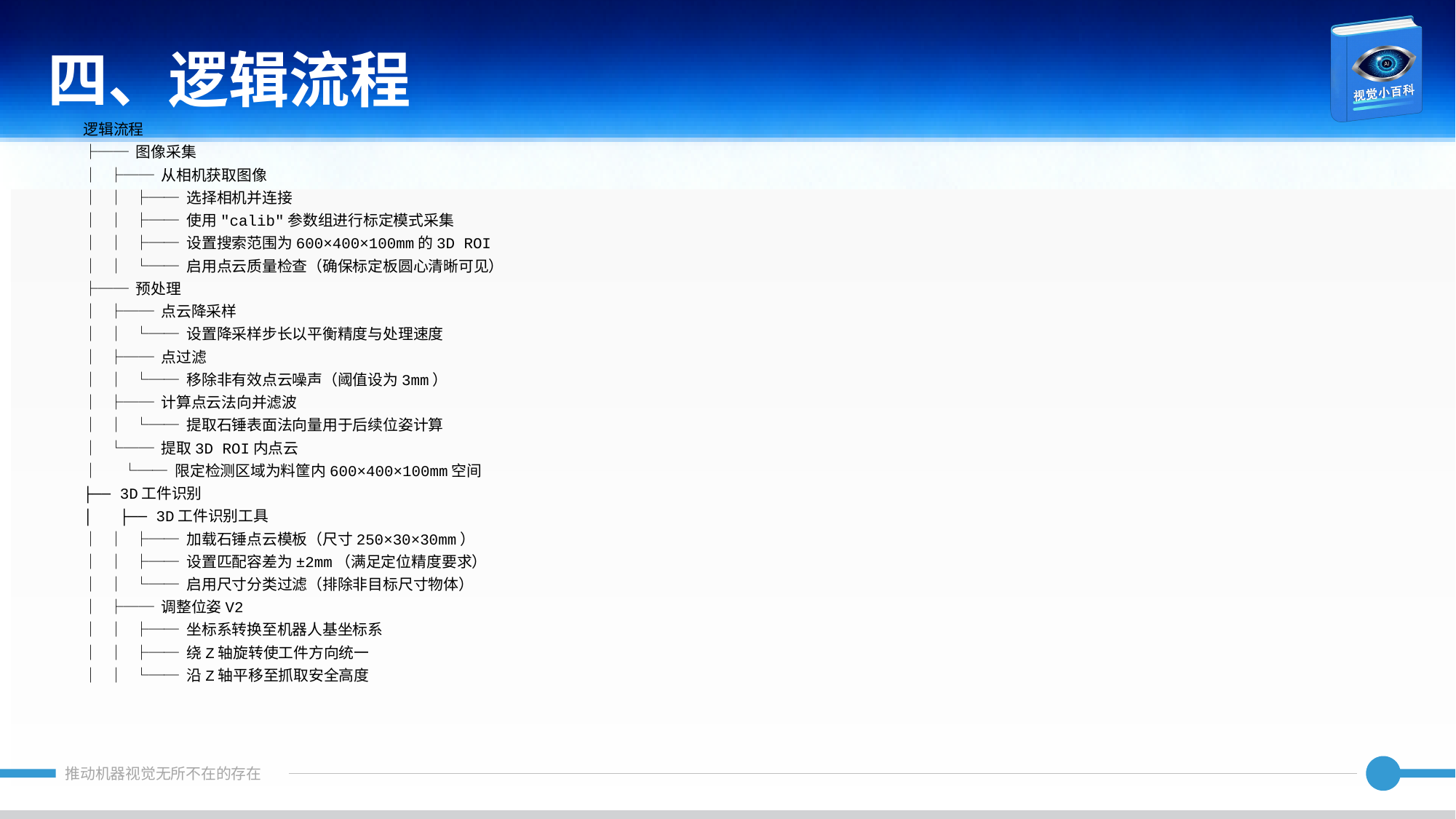

四、逻辑流程

逻辑流程
├── 图像采集
│   ├── 从相机获取图像
│   │   ├── 选择相机并连接
│   │   ├── 使用"calib"参数组进行标定模式采集
│   │   ├── 设置搜索范围为600×400×100mm的3D ROI
│   │   └── 启用点云质量检查（确保标定板圆心清晰可见）
├── 预处理
│   ├── 点云降采样
│   │   └── 设置降采样步长以平衡精度与处理速度
│   ├── 点过滤
│   │   └── 移除非有效点云噪声（阈值设为3mm）
│   ├── 计算点云法向并滤波
│   │   └── 提取石锤表面法向量用于后续位姿计算
│   └── 提取3D ROI内点云
│       └── 限定检测区域为料筐内600×400×100mm空间
├── 3D工件识别
│   ├── 3D工件识别工具
│   │   ├── 加载石锤点云模板（尺寸250×30×30mm）
│   │   ├── 设置匹配容差为±2mm（满足定位精度要求）
│   │   └── 启用尺寸分类过滤（排除非目标尺寸物体）
│   ├── 调整位姿V2
│   │   ├── 坐标系转换至机器人基坐标系
│   │   ├── 绕Z轴旋转使工件方向统一
│   │   └── 沿Z轴平移至抓取安全高度
9